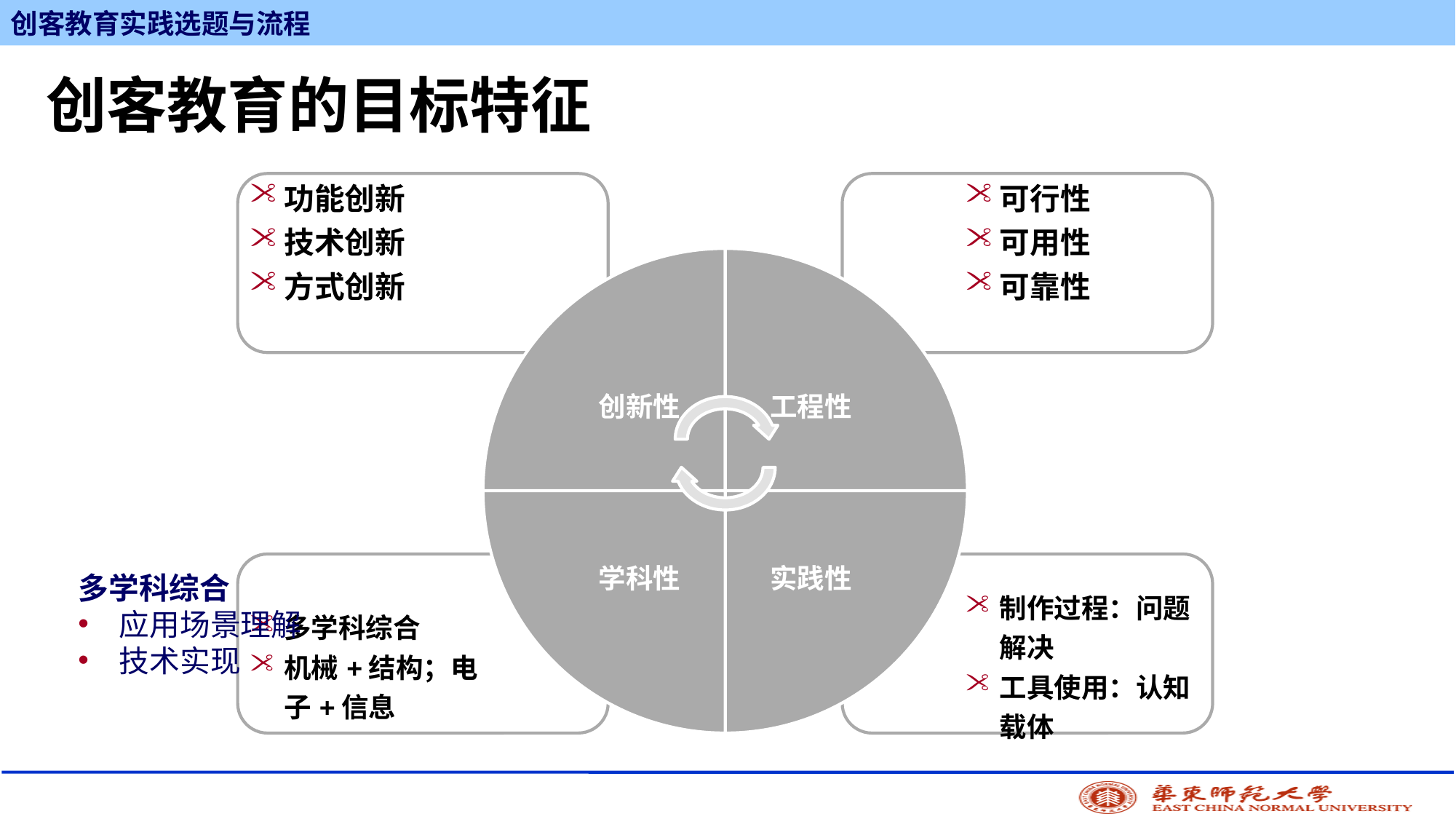

# 创客教育的目标特征

创新性
功能创新
工程性
可行性
实践性
制作过程：问题解决
学科性
多学科综合
技术创新
方式创新
可用性
可靠性
机械+结构；电子+信息
工具使用：认知载体
多学科综合
应用场景理解
技术实现